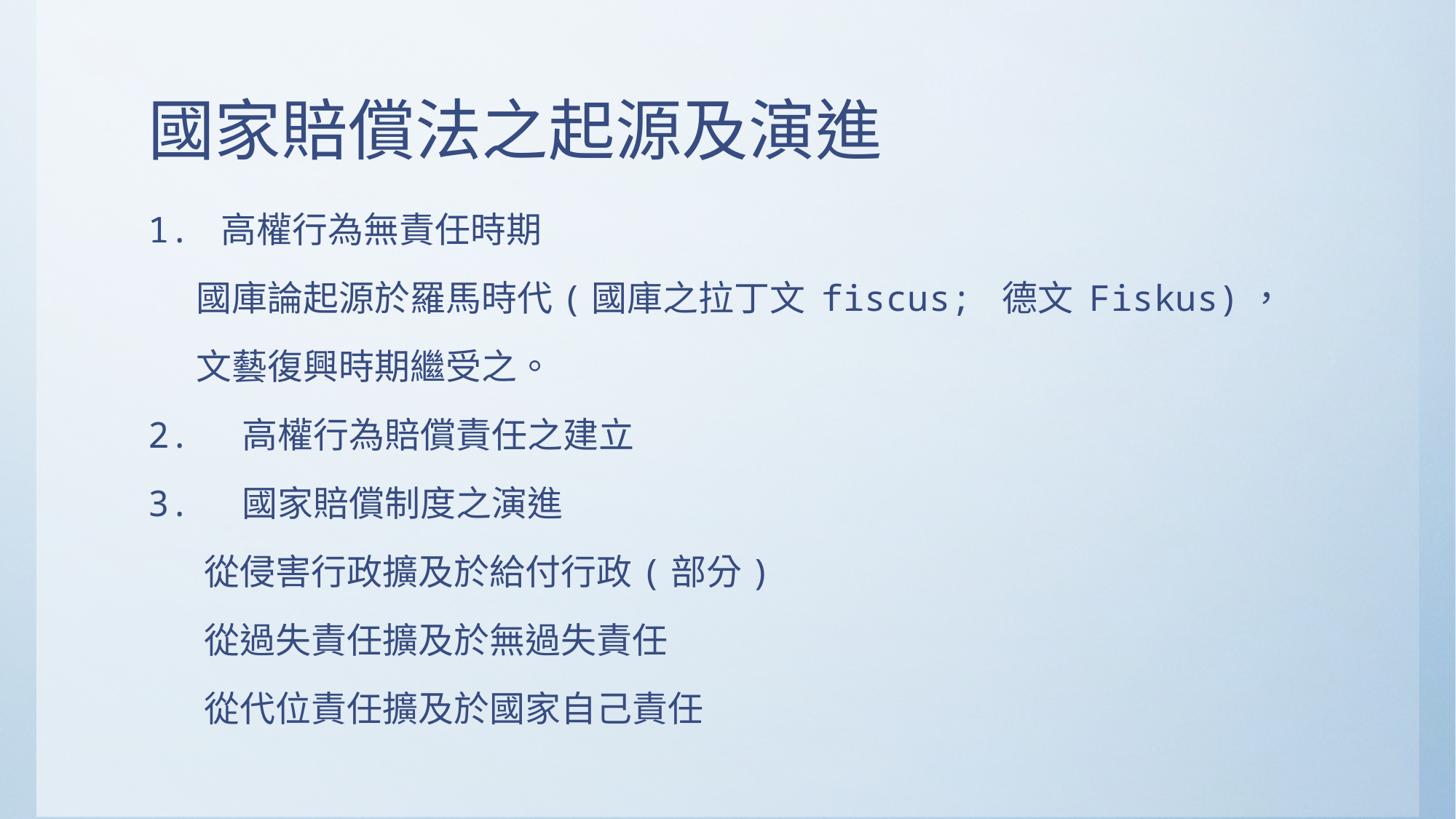

# 國家賠償法之起源及演進
1. 高權行為無責任時期
     國庫論起源於羅馬時代(國庫之拉丁文 fiscus; 德文 Fiskus)，
     文藝復興時期繼受之。
2.  高權行為賠償責任之建立
3.  國家賠償制度之演進
      從侵害行政擴及於給付行政(部分)
      從過失責任擴及於無過失責任
      從代位責任擴及於國家自己責任